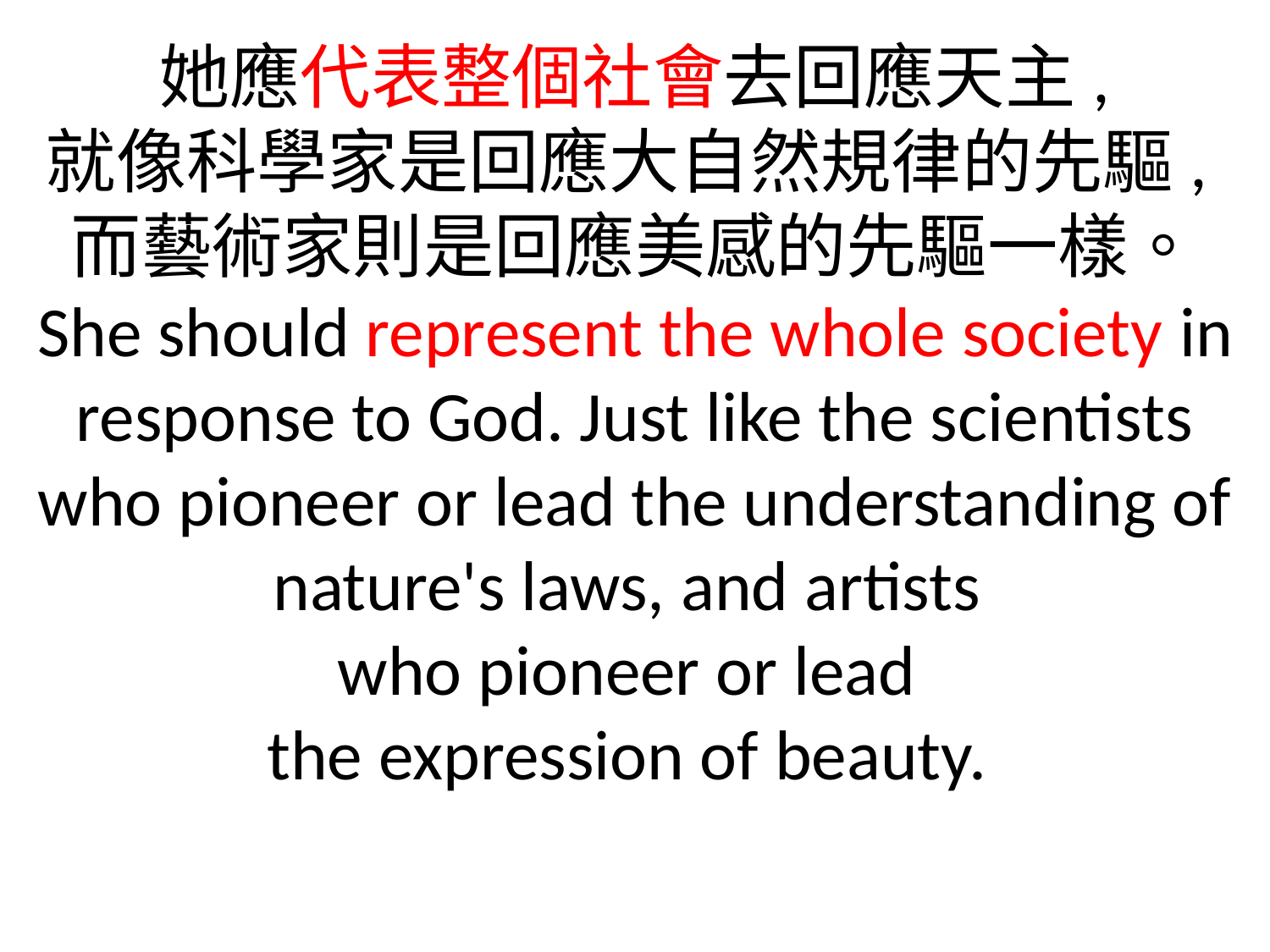

她應代表整個社會去回應天主,
就像科學家是回應大自然規律的先驅,而藝術家則是回應美感的先驅一樣。
She should represent the whole society in response to God. Just like the scientists who pioneer or lead the understanding of nature's laws, and artists
who pioneer or lead
the expression of beauty.